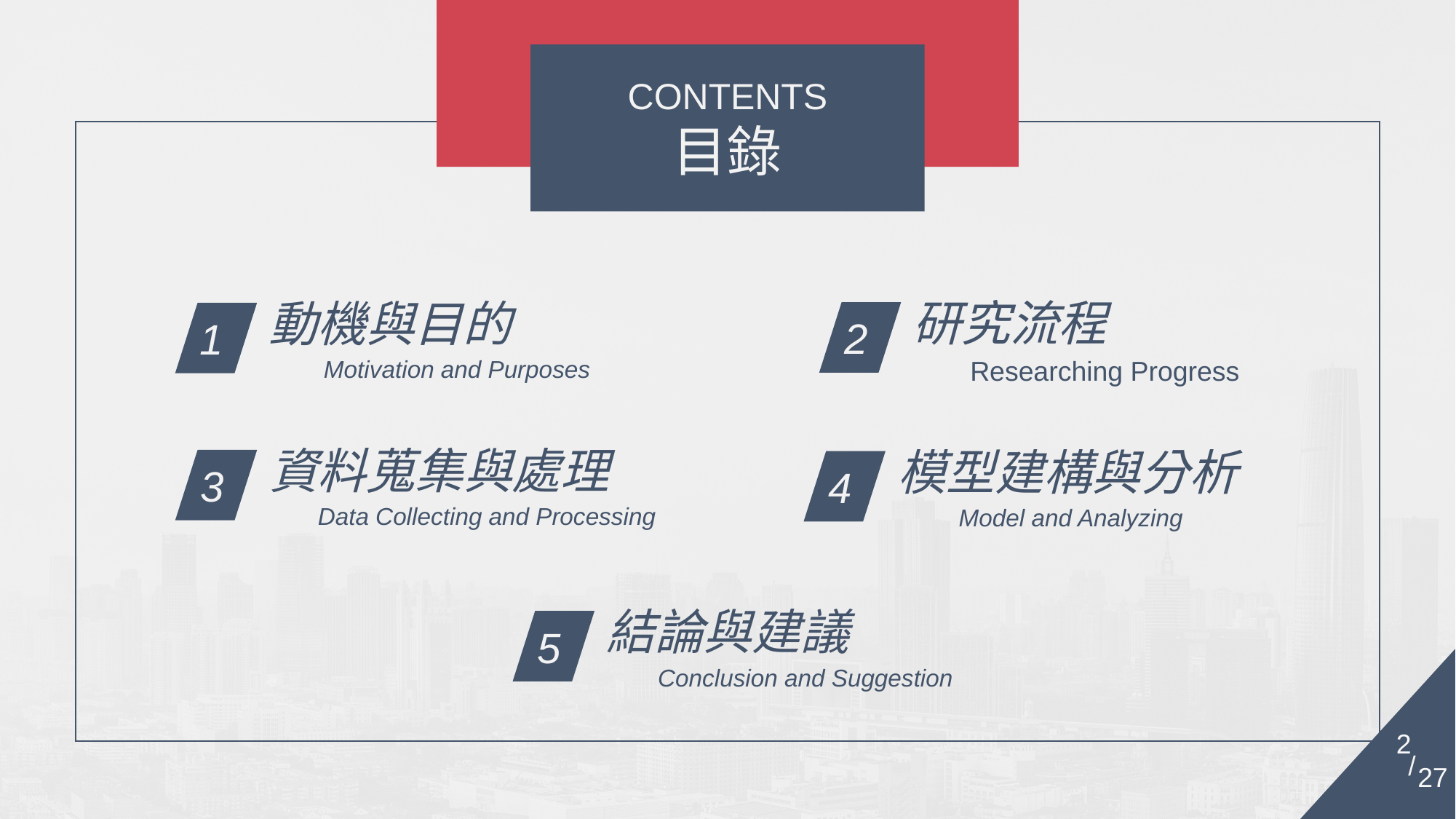

CONTENTS
目錄

研究流程
2
 Researching Progress
動機與目的
1
Motivation and Purposes
資料蒐集與處理
3
Data Collecting and Processing
模型建構與分析
4
Model and Analyzing
結論與建議
5
Conclusion and Suggestion

2
/
27